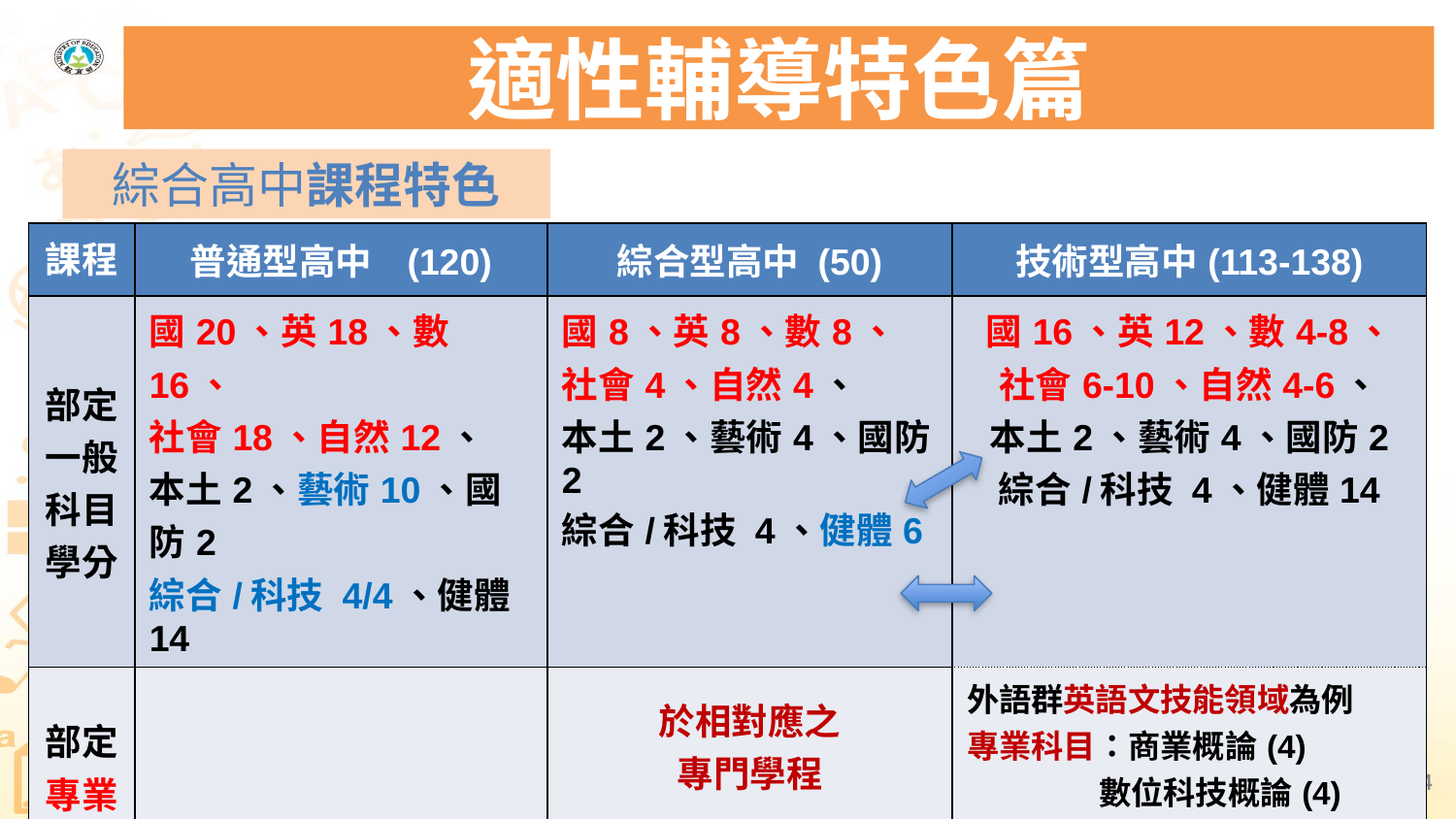

# 適性輔導特色篇
綜合高中課程特色

| 課程 | 普通型高中 (120) | 綜合型高中 (50) | 技術型高中(113-138) |
| --- | --- | --- | --- |
| 部定 一般科目學分 | 國20、英18、數16、 社會18、自然12、 本土2、藝術10、國防2 綜合/科技 4/4、健體14 | 國8、英8、數8、 社會4、自然4、 本土2、藝術4、國防2 綜合/科技 4、健體6 | 國16、英12、數4-8、 社會6-10、自然4-6、 本土2、藝術4、國防2 綜合/科技 4、健體14 |
| 部定 專業實習科目學分 |  | 於相對應之 專門學程 高二、高三參照開設 選修課(必修變選修) | 外語群英語文技能領域為例 專業科目：商業概論(4) 數位科技概論(4) 實習科目：數位科技應用(4) 初/中/高階英語聽講練習(12) 初/中/高階英文閱讀與寫作練習(12) 英文商業書信寫作(2) |

24